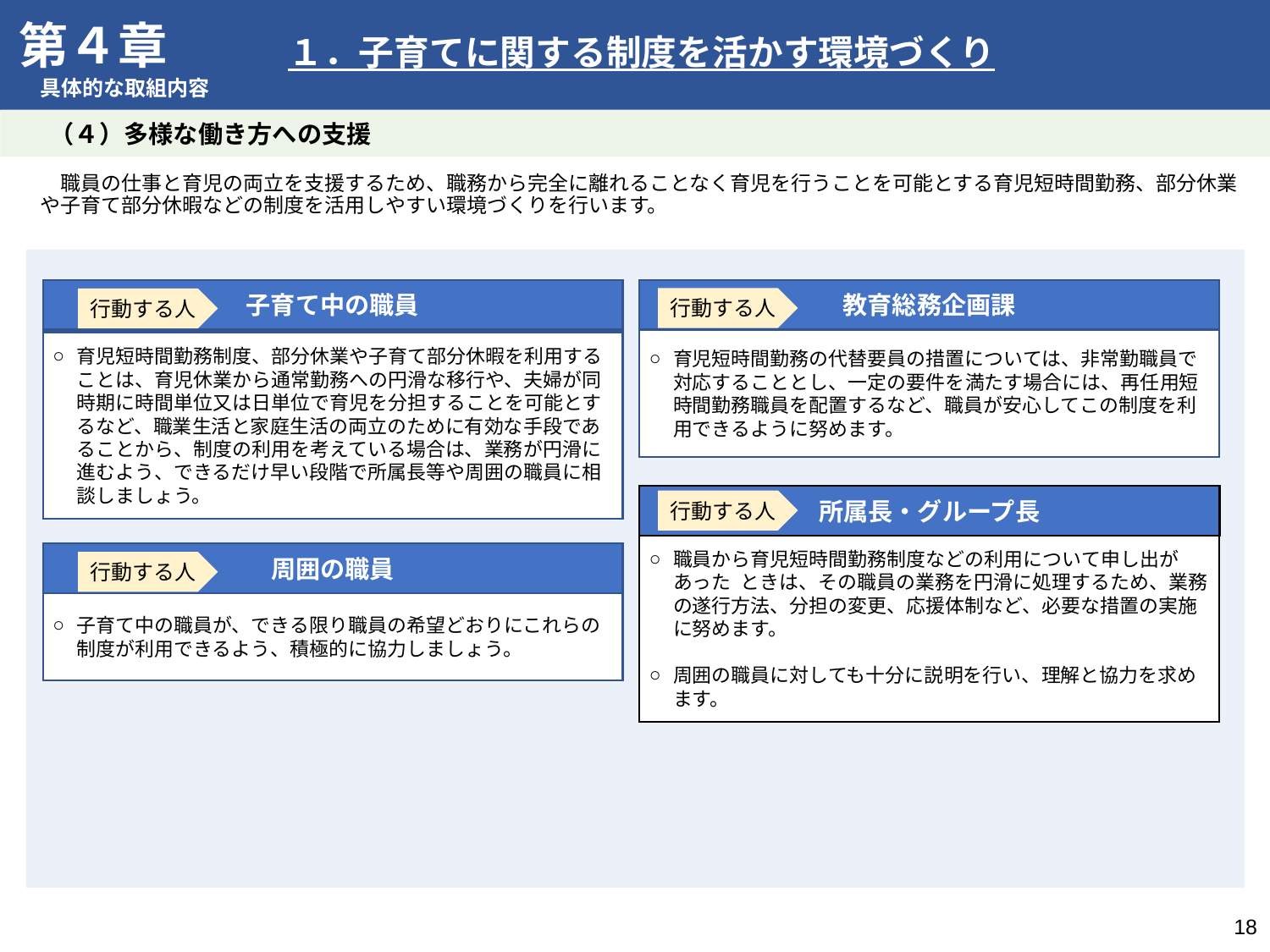

第４章
具体的な取組内容

　１．子育てに関する制度を活かす環境づくり
　　（４）多様な働き方への支援
　職員の仕事と育児の両立を支援するため、職務から完全に離れることなく育児を行うことを可能とする育児短時間勤務、部分休業や子育て部分休暇などの制度を活用しやすい環境づくりを行います。

子育て中の職員
育児短時間勤務制度、部分休業や子育て部分休暇を利用することは、育児休業から通常勤務への円滑な移行や、夫婦が同時期に時間単位又は日単位で育児を分担することを可能とするなど、職業生活と家庭生活の両立のために有効な手段であることから、制度の利用を考えている場合は、業務が円滑に進むよう、できるだけ早い段階で所属長等や周囲の職員に相談しましょう。
教育総務企画課
育児短時間勤務の代替要員の措置については、非常勤職員で対応することとし、一定の要件を満たす場合には、再任用短時間勤務職員を配置するなど、職員が安心してこの制度を利用できるように努めます。
所属長・グループ長
職員から育児短時間勤務制度などの利用について申し出があった  ときは、その職員の業務を円滑に処理するため、業務の遂行方法、分担の変更、応援体制など、必要な措置の実施に努めます。

周囲の職員に対しても十分に説明を行い、理解と協力を求めます。
周囲の職員
子育て中の職員が、できる限り職員の希望どおりにこれらの制度が利用できるよう、積極的に協力しましょう。
行動する人
行動する人
行動する人
行動する人
18